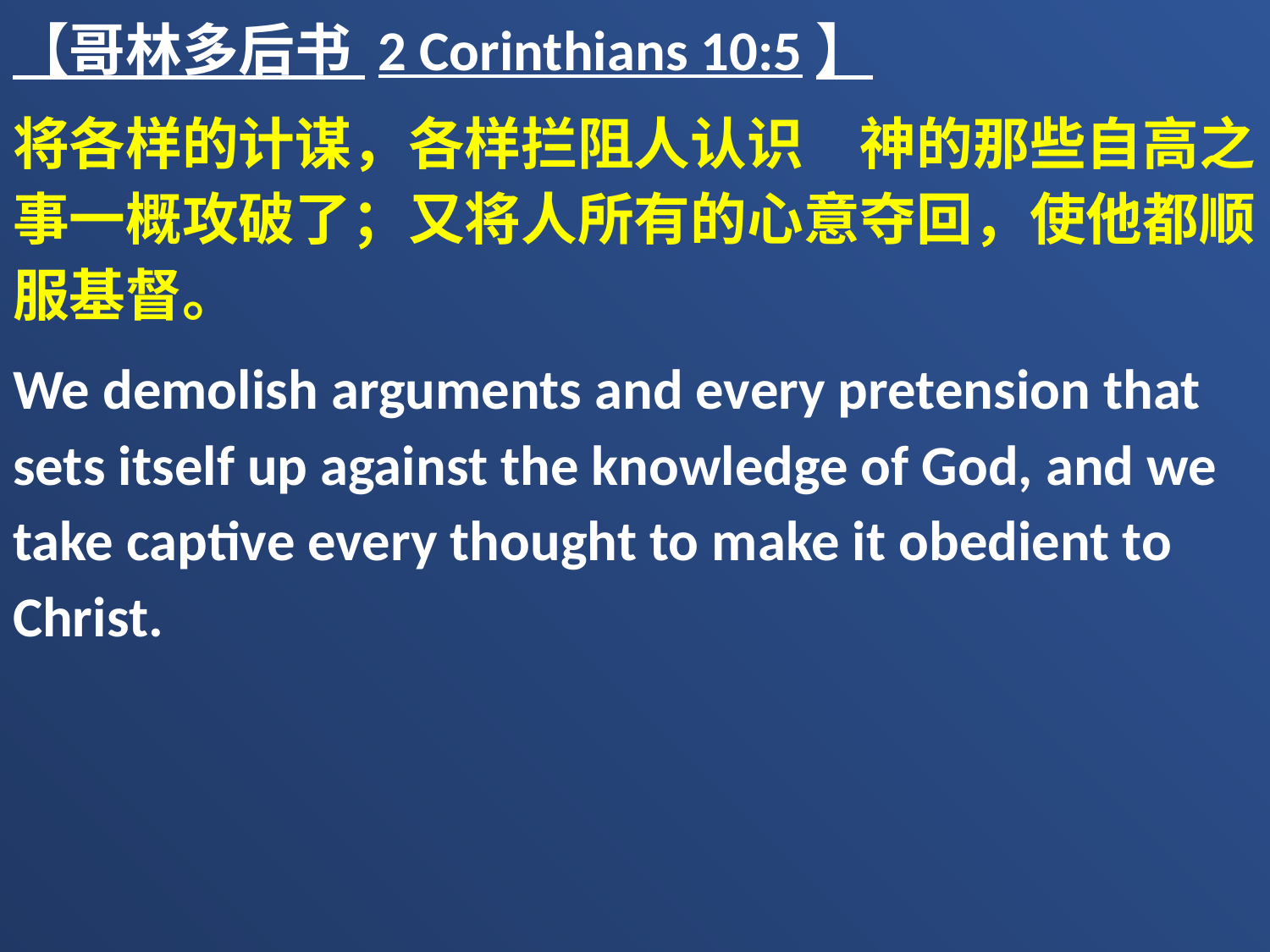

【哥林多后书 2 Corinthians 10:5】
将各样的计谋，各样拦阻人认识　神的那些自高之事一概攻破了；又将人所有的心意夺回，使他都顺服基督。
We demolish arguments and every pretension that sets itself up against the knowledge of God, and we take captive every thought to make it obedient to Christ.